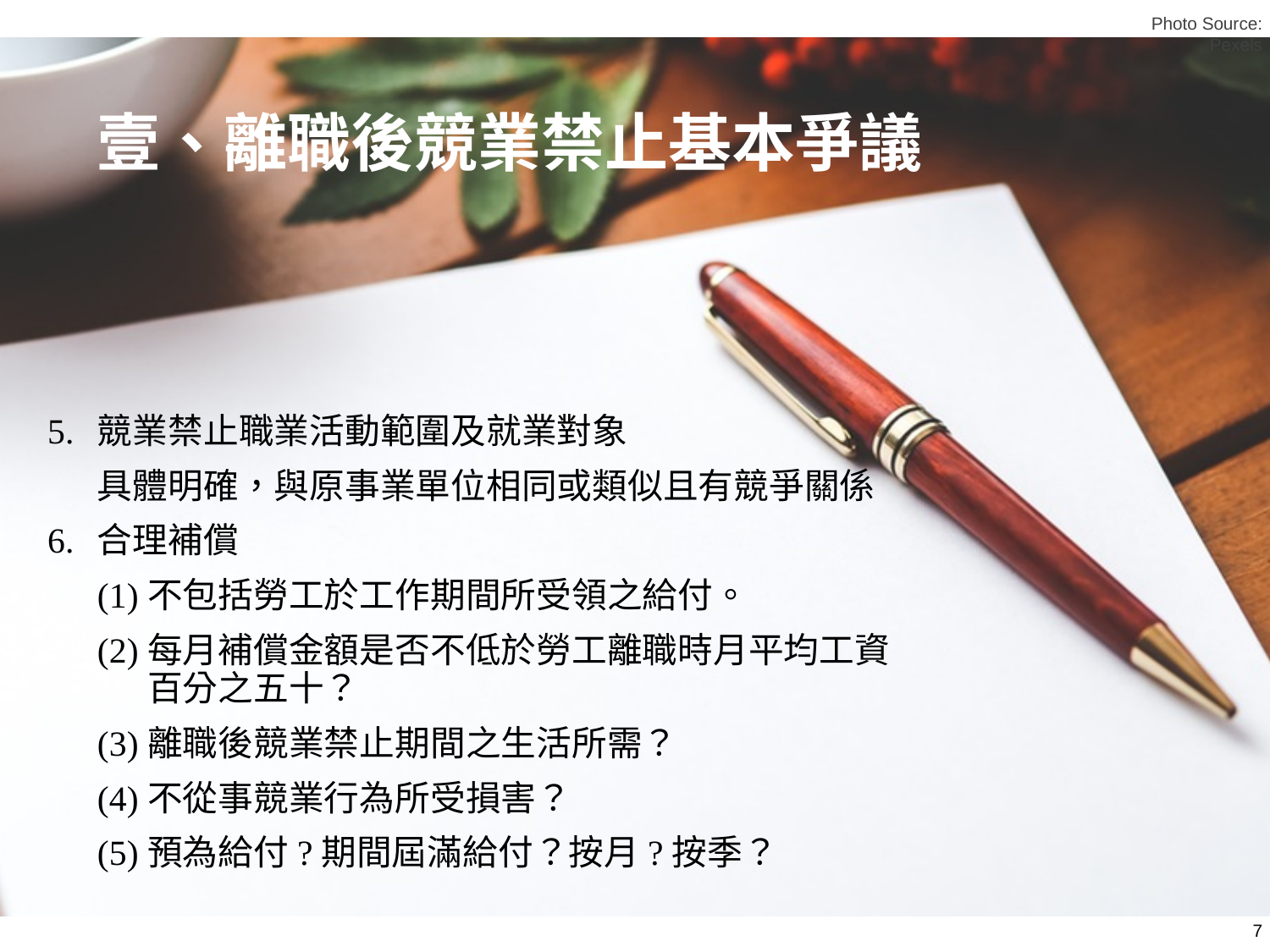

壹、離職後競業禁止基本爭議
5.	競業禁止職業活動範圍及就業對象
	具體明確，與原事業單位相同或類似且有競爭關係
6.	合理補償
(1)	不包括勞工於工作期間所受領之給付。
(2)	每月補償金額是否不低於勞工離職時月平均工資百分之五十？
(3)	離職後競業禁止期間之生活所需？
(4)	不從事競業行為所受損害？
(5)	預為給付?期間屆滿給付？按月?按季？
7